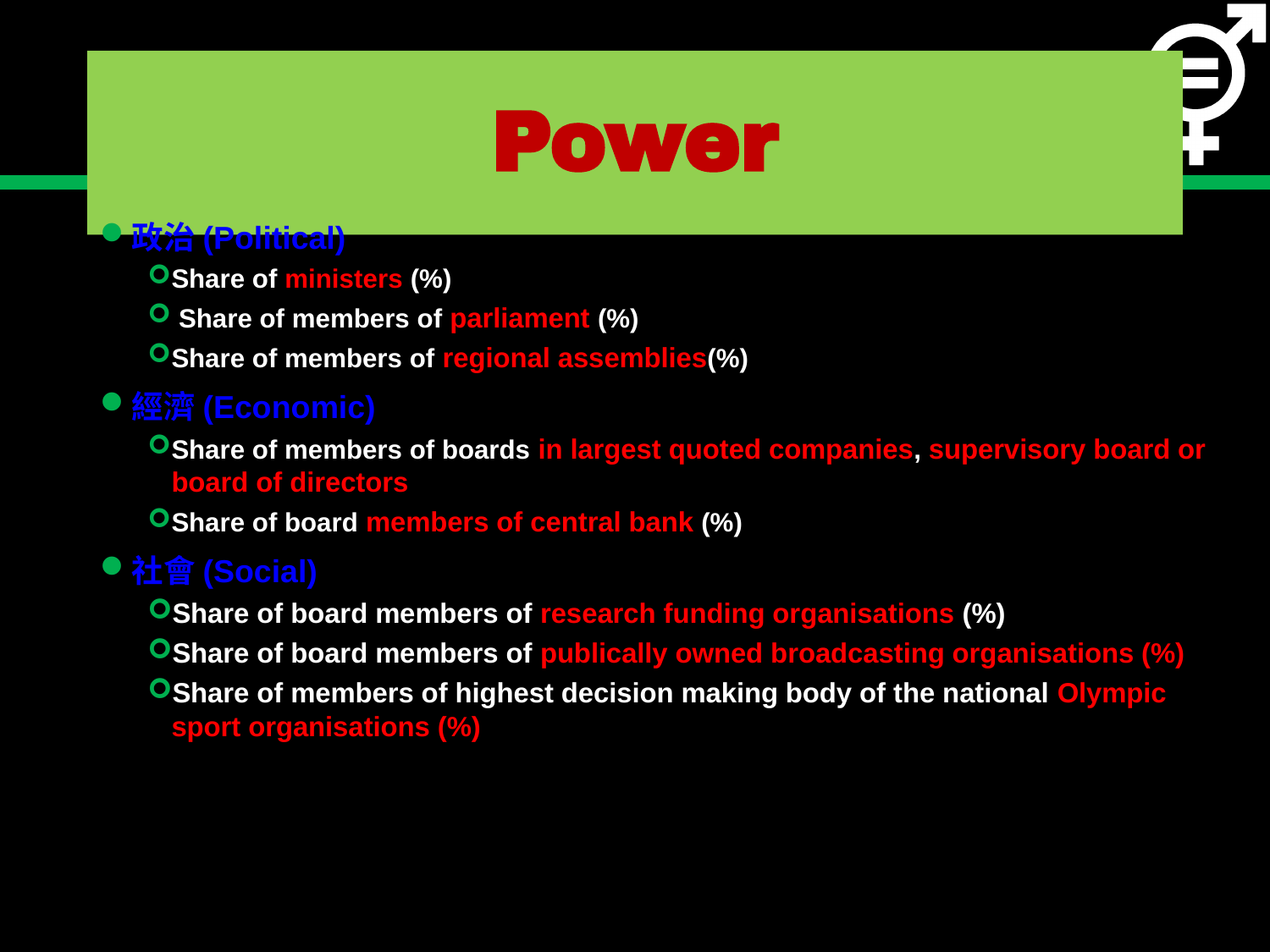

# Power
政治(Political)
Share of ministers (%)
 Share of members of parliament (%)
Share of members of regional assemblies(%)
經濟(Economic)
Share of members of boards in largest quoted companies, supervisory board or board of directors
Share of board members of central bank (%)
社會(Social)
Share of board members of research funding organisations (%)
Share of board members of publically owned broadcasting organisations (%)
Share of members of highest decision making body of the national Olympic sport organisations (%)